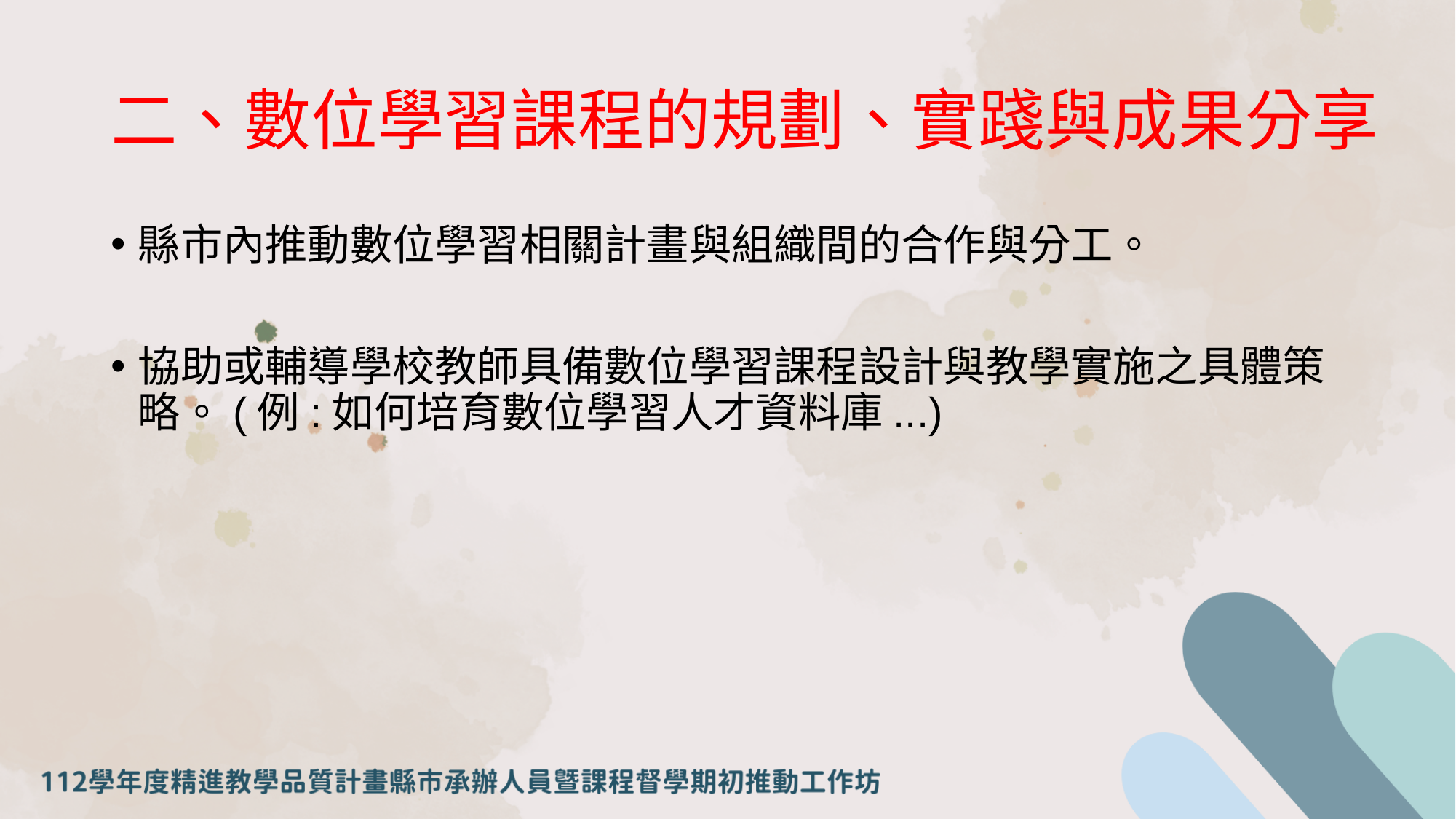

# 二、數位學習課程的規劃、實踐與成果分享
縣市內推動數位學習相關計畫與組織間的合作與分工。

協助或輔導學校教師具備數位學習課程設計與教學實施之具體策略。(例:如何培育數位學習人才資料庫...)